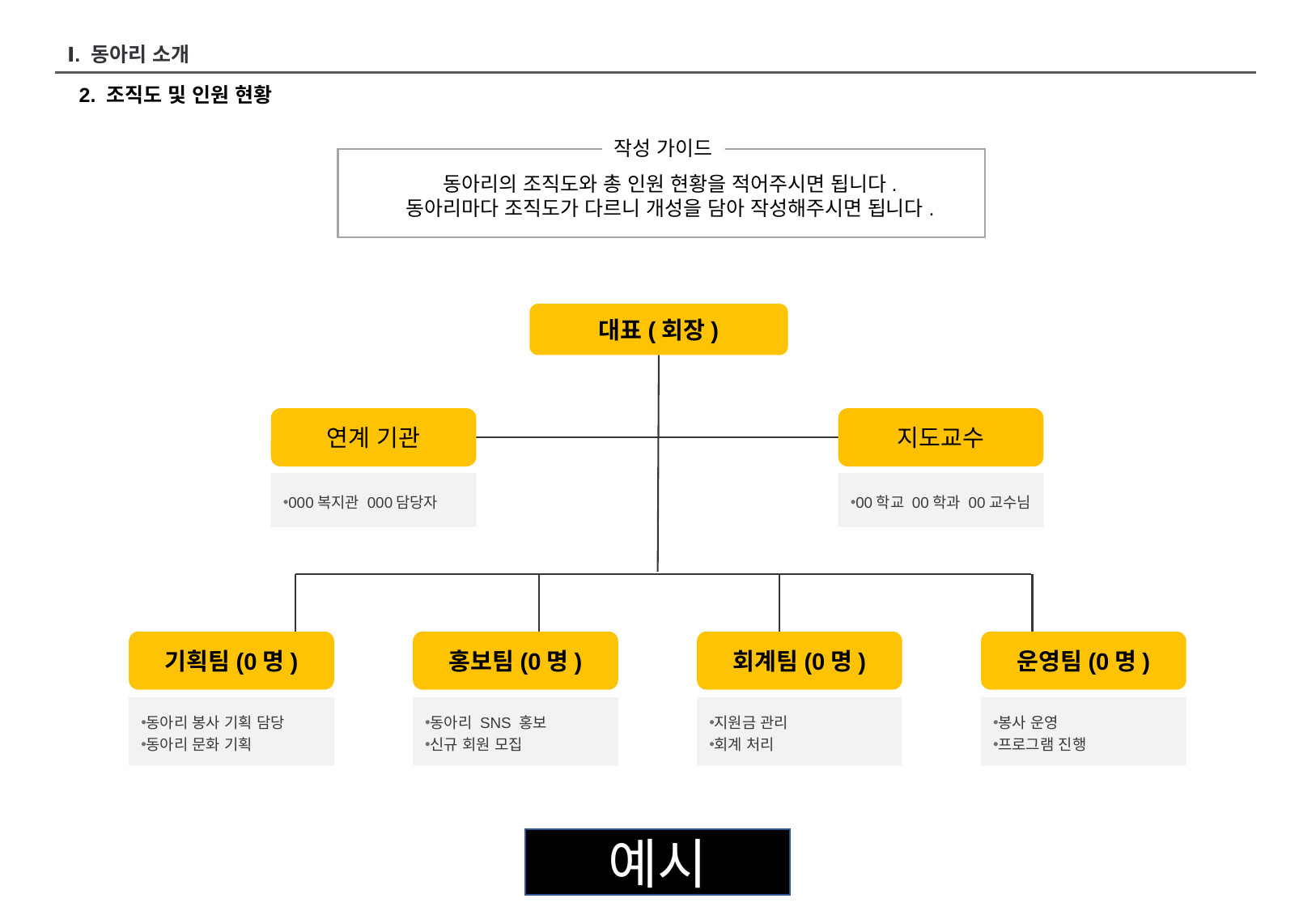

Ⅰ. 동아리 소개
2. 조직도 및 인원 현황
작성 가이드
동아리의 조직도와 총 인원 현황을 적어주시면 됩니다.
동아리마다 조직도가 다르니 개성을 담아 작성해주시면 됩니다.

대표(회장)
연계 기관
지도교수
000복지관 000담당자
00학교 00학과 00교수님
회계팀(0명)
기획팀(0명)
홍보팀(0명)
운영팀(0명)
지원금 관리
회계 처리
동아리 봉사 기획 담당
동아리 문화 기획
동아리 SNS 홍보
신규 회원 모집
봉사 운영
프로그램 진행
예시